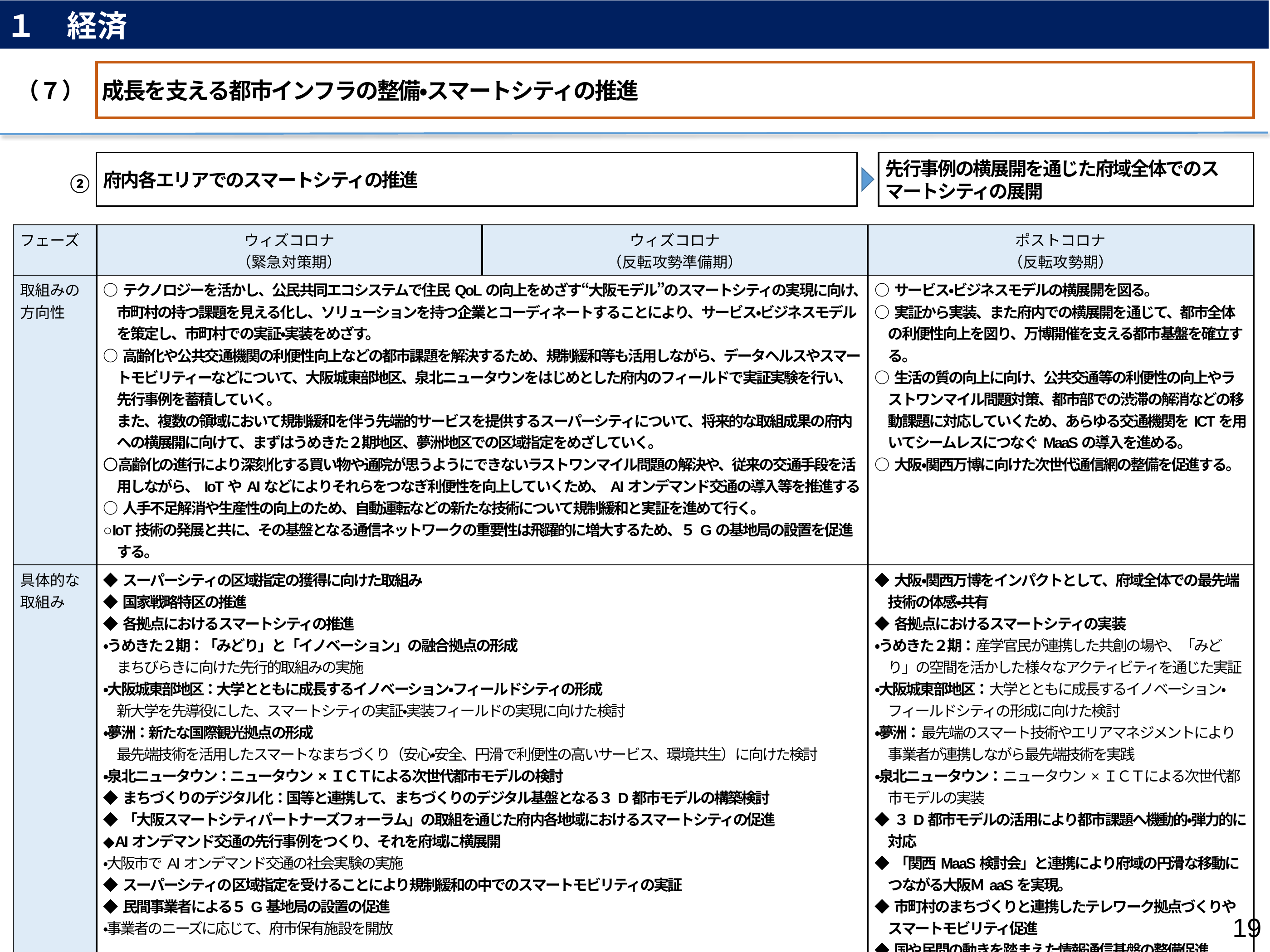

１　経済
（７）
成長を支える都市インフラの整備・スマートシティの推進
府内各エリアでのスマートシティの推進
先行事例の横展開を通じた府域全体でのスマートシティの展開
②

| フェーズ | ウィズコロナ （緊急対策期） | ウィズコロナ （反転攻勢準備期） | ポストコロナ （反転攻勢期） |
| --- | --- | --- | --- |
| 取組みの 方向性 | ○テクノロジーを活かし、公民共同エコシステムで住民QoLの向上をめざす“大阪モデル”のスマートシティの実現に向け、市町村の持つ課題を見える化し、ソリューションを持つ企業とコーディネートすることにより、サービス・ビジネスモデルを策定し、市町村での実証・実装をめざす。 ○高齢化や公共交通機関の利便性向上などの都市課題を解決するため、規制緩和等も活用しながら、データヘルスやスマートモビリティーなどについて、大阪城東部地区、泉北ニュータウンをはじめとした府内のフィールドで実証実験を行い、先行事例を蓄積していく。 　また、複数の領域において規制緩和を伴う先端的サービスを提供するスーパーシティについて、将来的な取組成果の府内への横展開に向けて、まずはうめきた２期地区、夢洲地区での区域指定をめざしていく。 〇高齢化の進行により深刻化する買い物や通院が思うようにできないラストワンマイル問題の解決や、従来の交通手段を活用しながら、IoTやAIなどによりそれらをつなぎ利便性を向上していくため、AIオンデマンド交通の導入等を推進する ○人手不足解消や生産性の向上のため、自動運転などの新たな技術について規制緩和と実証を進めて行く。 ○IoT技術の発展と共に、その基盤となる通信ネットワークの重要性は飛躍的に増大するため、５Gの基地局の設置を促進する。 |  | ○サービス・ビジネスモデルの横展開を図る。 ○実証から実装、また府内での横展開を通じて、都市全体の利便性向上を図り、万博開催を支える都市基盤を確立する。 ○生活の質の向上に向け、公共交通等の利便性の向上やラストワンマイル問題対策、都市部での渋滞の解消などの移動課題に対応していくため、あらゆる交通機関をICTを用いてシームレスにつなぐMaaSの導入を進める。 ○大阪・関西万博に向けた次世代通信網の整備を促進する。 |
| 具体的な 取組み | ◆スーパーシティの区域指定の獲得に向けた取組み ◆国家戦略特区の推進 ◆各拠点におけるスマートシティの推進 ・うめきた２期：「みどり」と「イノベーション」の融合拠点の形成 　まちびらきに向けた先行的取組みの実施 ・大阪城東部地区：大学とともに成長するイノベーション・フィールドシティの形成 　新大学を先導役にした、スマートシティの実証・実装フィールドの実現に向けた検討 ・夢洲：新たな国際観光拠点の形成 　最先端技術を活用したスマートなまちづくり（安心・安全、円滑で利便性の高いサービス、環境共生）に向けた検討 ・泉北ニュータウン：ニュータウン×ＩＣＴによる次世代都市モデルの検討 ◆まちづくりのデジタル化：国等と連携して、まちづくりのデジタル基盤となる３D都市モデルの構築検討 ◆「大阪スマートシティパートナーズフォーラム」の取組を通じた府内各地域におけるスマートシティの促進 ◆AIオンデマンド交通の先行事例をつくり、それを府域に横展開 ・大阪市でAIオンデマンド交通の社会実験の実施 ◆スーパーシティの区域指定を受けることにより規制緩和の中でのスマートモビリティの実証 ◆民間事業者による５G基地局の設置の促進 ・事業者のニーズに応じて、府市保有施設を開放 |  | ◆大阪・関西万博をインパクトとして、府域全体での最先端技術の体感・共有 ◆各拠点におけるスマートシティの実装 ・うめきた２期：産学官民が連携した共創の場や、「みどり」の空間を活かした様々なアクティビティを通じた実証 ・大阪城東部地区：大学とともに成長するイノベーション・フィールドシティの形成に向けた検討 ・夢洲：最先端のスマート技術やエリアマネジメントにより事業者が連携しながら最先端技術を実践 ・泉北ニュータウン：ニュータウン×ＩＣＴによる次世代都市モデルの実装 ◆３D都市モデルの活用により都市課題へ機動的・弾力的に対応 ◆「関西MaaS検討会」と連携により府域の円滑な移動につながる大阪ＭaaSを実現。 ◆市町村のまちづくりと連携したテレワーク拠点づくりやスマートモビリティ促進 ◆国や民間の動きを踏まえた情報通信基盤の整備促進 |
19